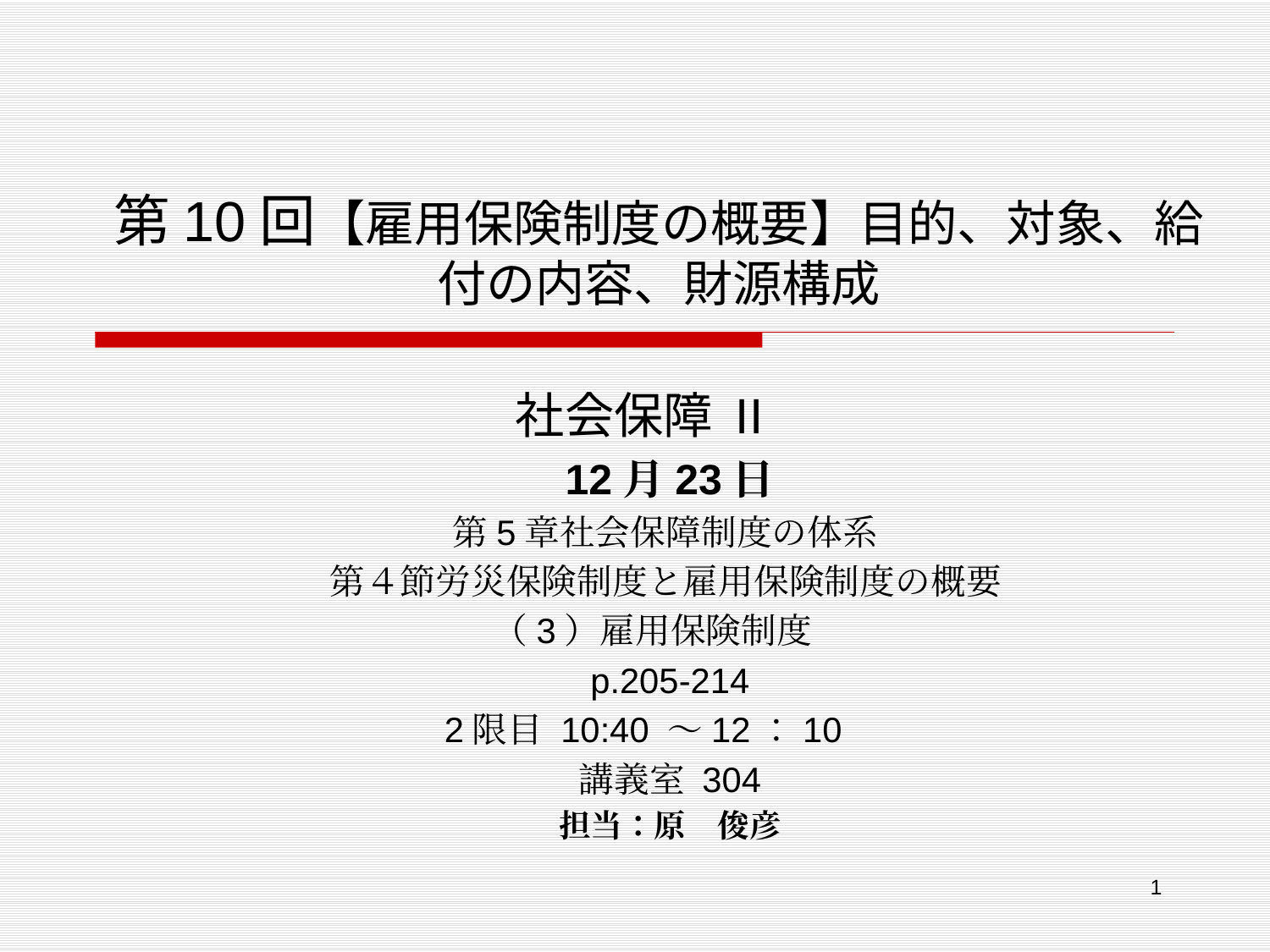

# 第10回【雇用保険制度の概要】目的、対象、給付の内容、財源構成
社会保障 II
12月23日
第5章社会保障制度の体系
第４節労災保険制度と雇用保険制度の概要
（3）雇用保険制度
p.205-214
2限目 10:40 ～12：10
講義室 304
担当：原　俊彦

　　　       担当　原　俊彦（札幌市立大学）t.hara@scu.ac.jp

1